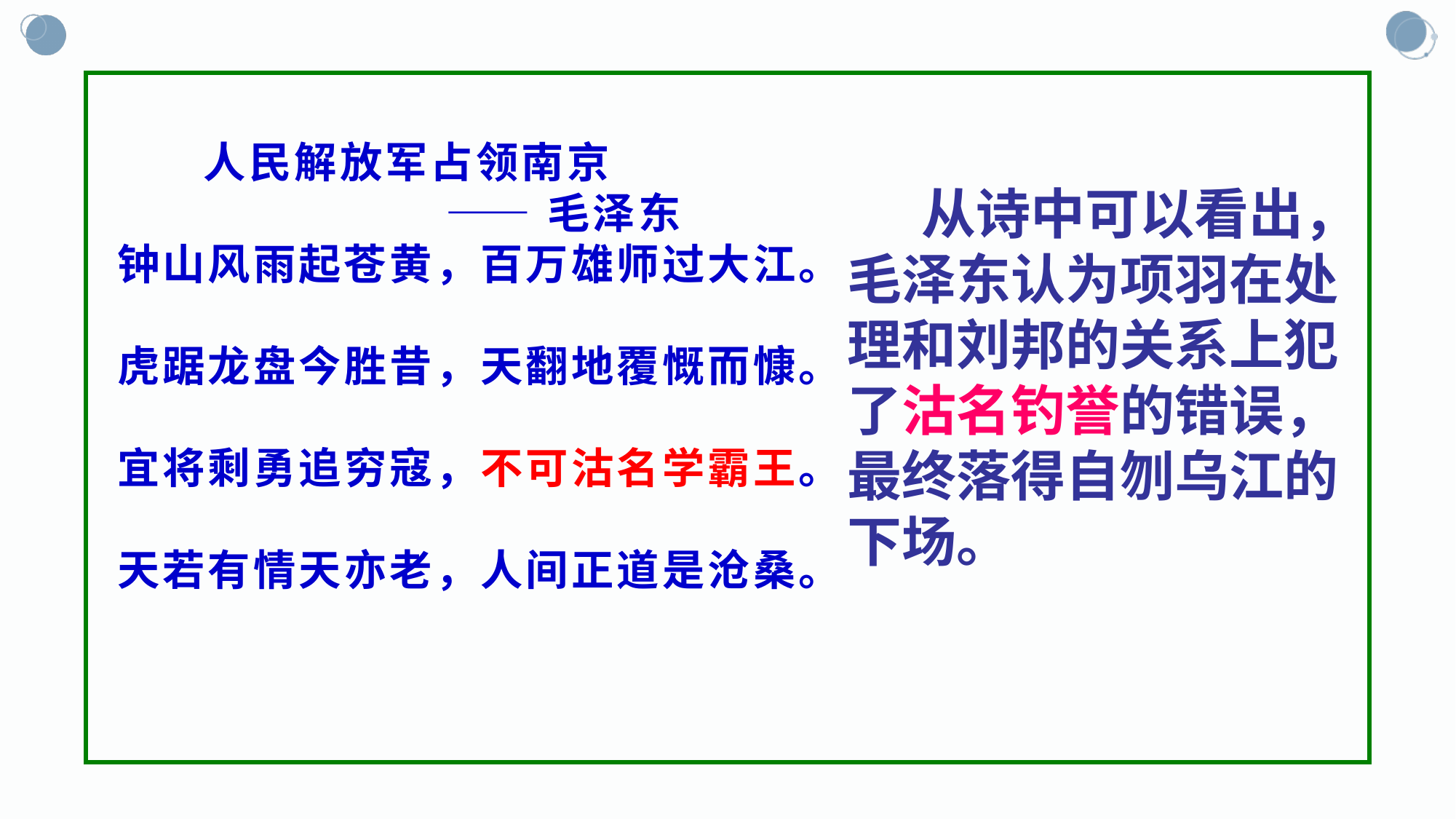

# 人民解放军占领南京 —— 毛泽东 钟山风雨起苍黄，百万雄师过大江。 虎踞龙盘今胜昔，天翻地覆慨而慷。 宜将剩勇追穷寇，不可沽名学霸王。 天若有情天亦老，人间正道是沧桑。
           从诗中可以看出，毛泽东认为项羽在处理和刘邦的关系上犯了沽名钓誉的错误，最终落得自刎乌江的下场。